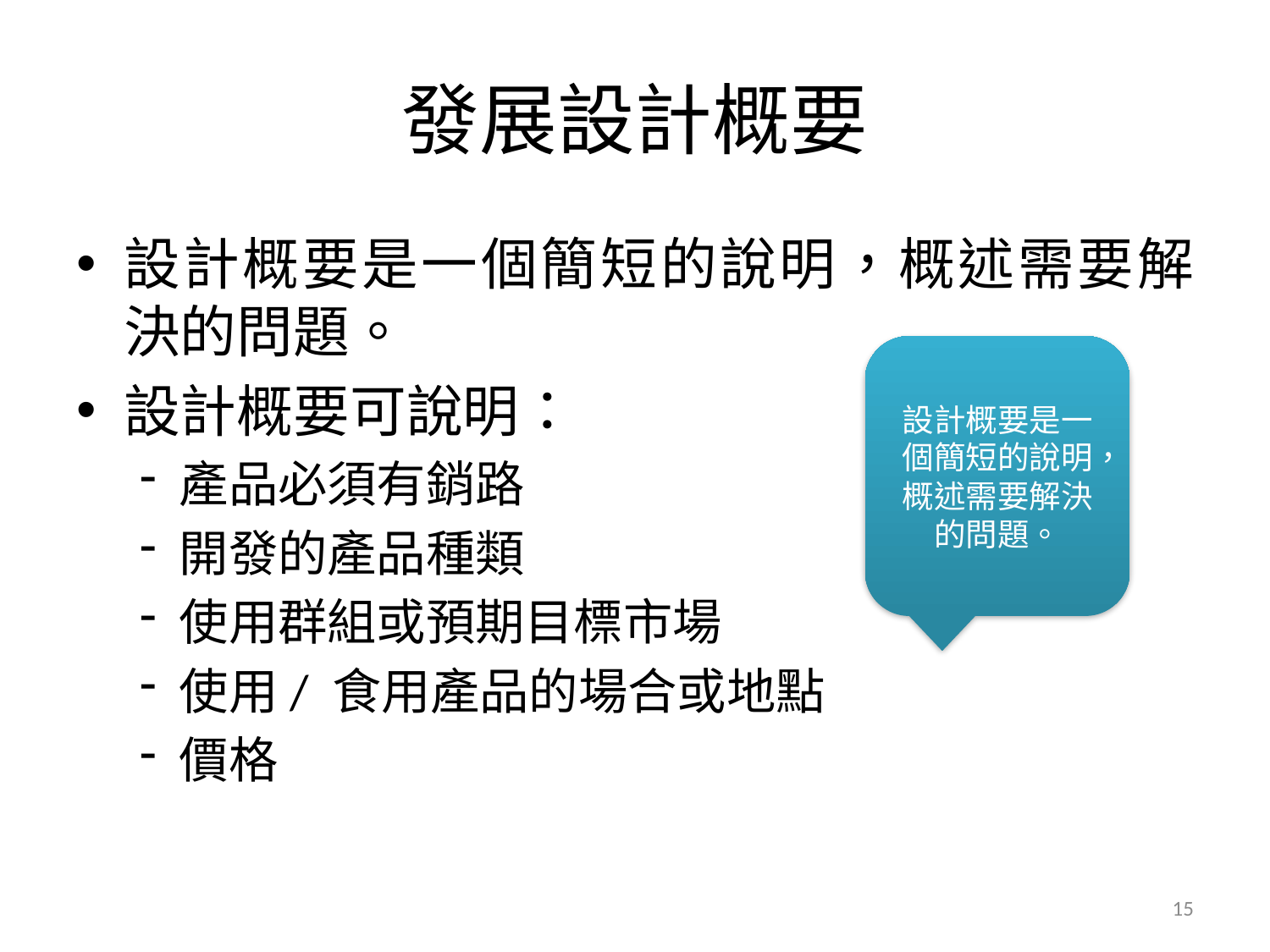

# 發展設計概要
設計概要是一個簡短的說明，概述需要解決的問題。
設計概要可說明：
產品必須有銷路
開發的產品種類
使用群組或預期目標市場
使用/ 食用產品的場合或地點
價格
設計概要是一個簡短的說明，概述需要解決的問題。
15